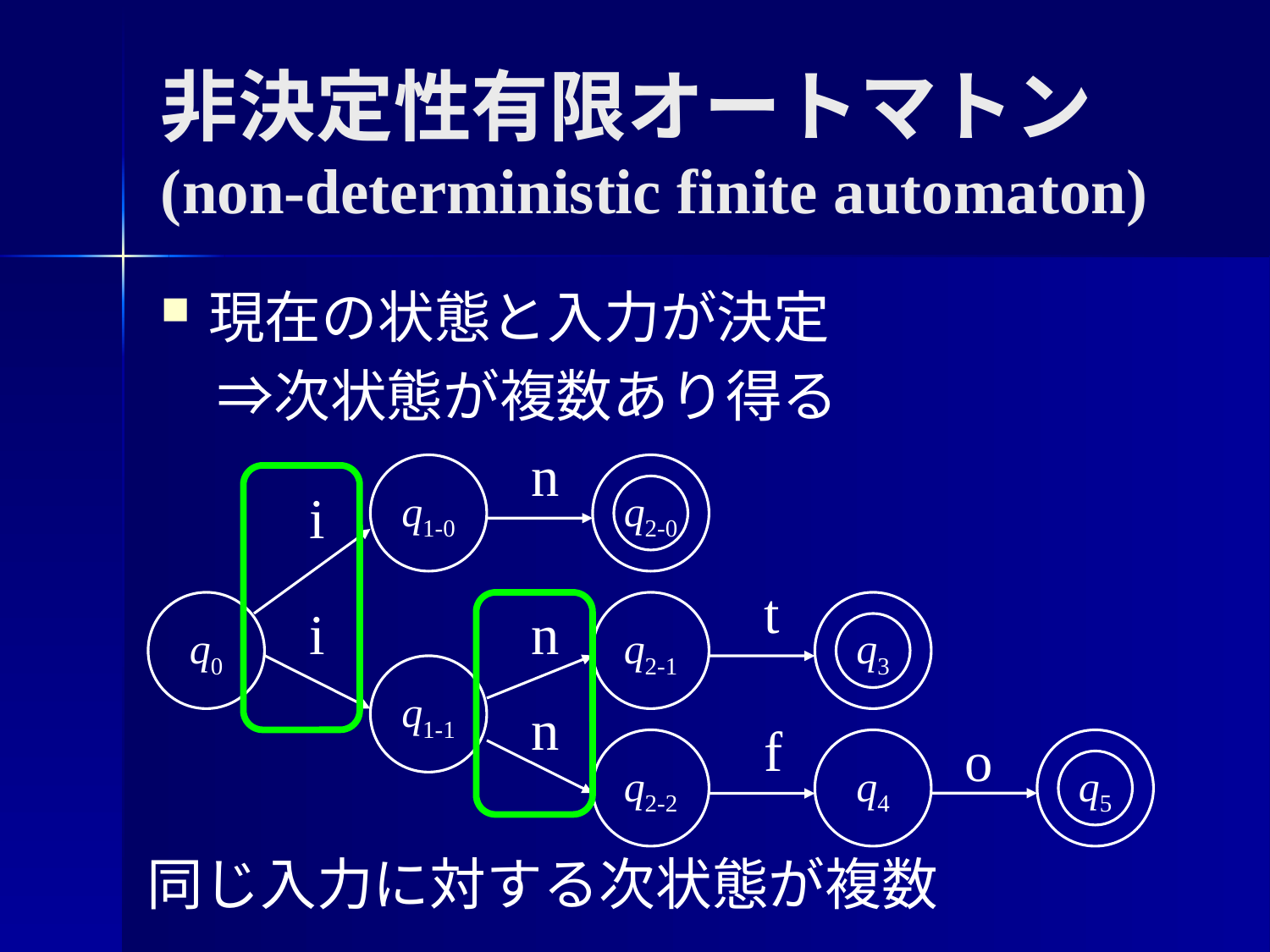

# 非決定性有限オートマトン (non-deterministic finite automaton)
現在の状態と入力が決定
　⇒次状態が複数あり得る
n
q2-0

q1-0
i

t
q3

q0
i

q1-1

n
q2-1

n
q2-2

f
q4

o
q5

同じ入力に対する次状態が複数